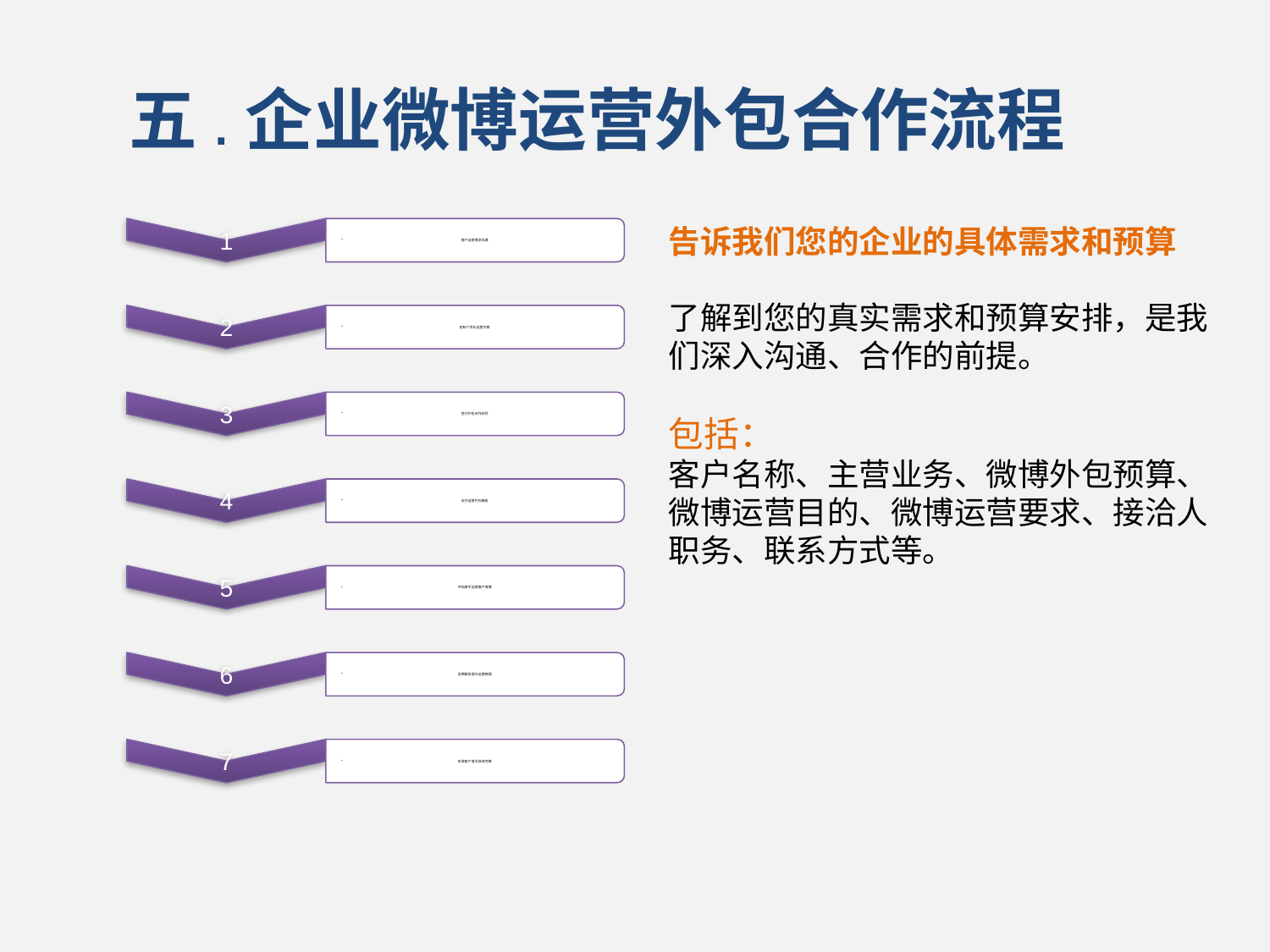

# 五.企业微博运营外包合作流程
告诉我们您的企业的具体需求和预算

了解到您的真实需求和预算安排，是我们深入沟通、合作的前提。

包括：
客户名称、主营业务、微博外包预算、微博运营目的、微博运营要求、接洽人职务、联系方式等。
1
客户运营需求沟通
2
定制个性化运营方案
3
签订外包合作合同
5
4
支付运营外包酬金
开始接手运营客户微博
7
6
定期报告提交运营数据
听取客户意见改进完善